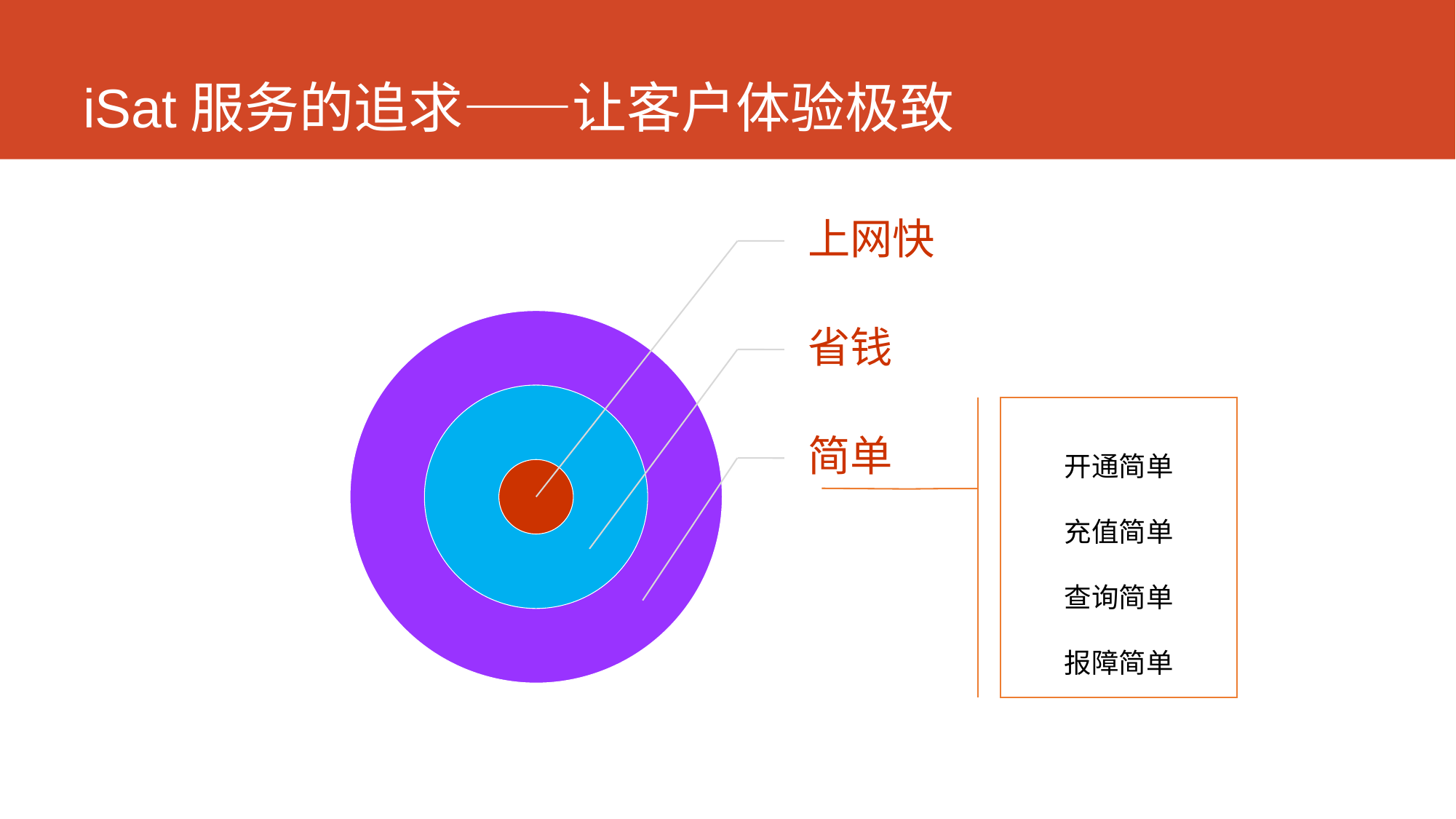

# iSat服务的追求——让客户体验极致
上网快
省钱
简单
开通简单
充值简单
查询简单
报障简单